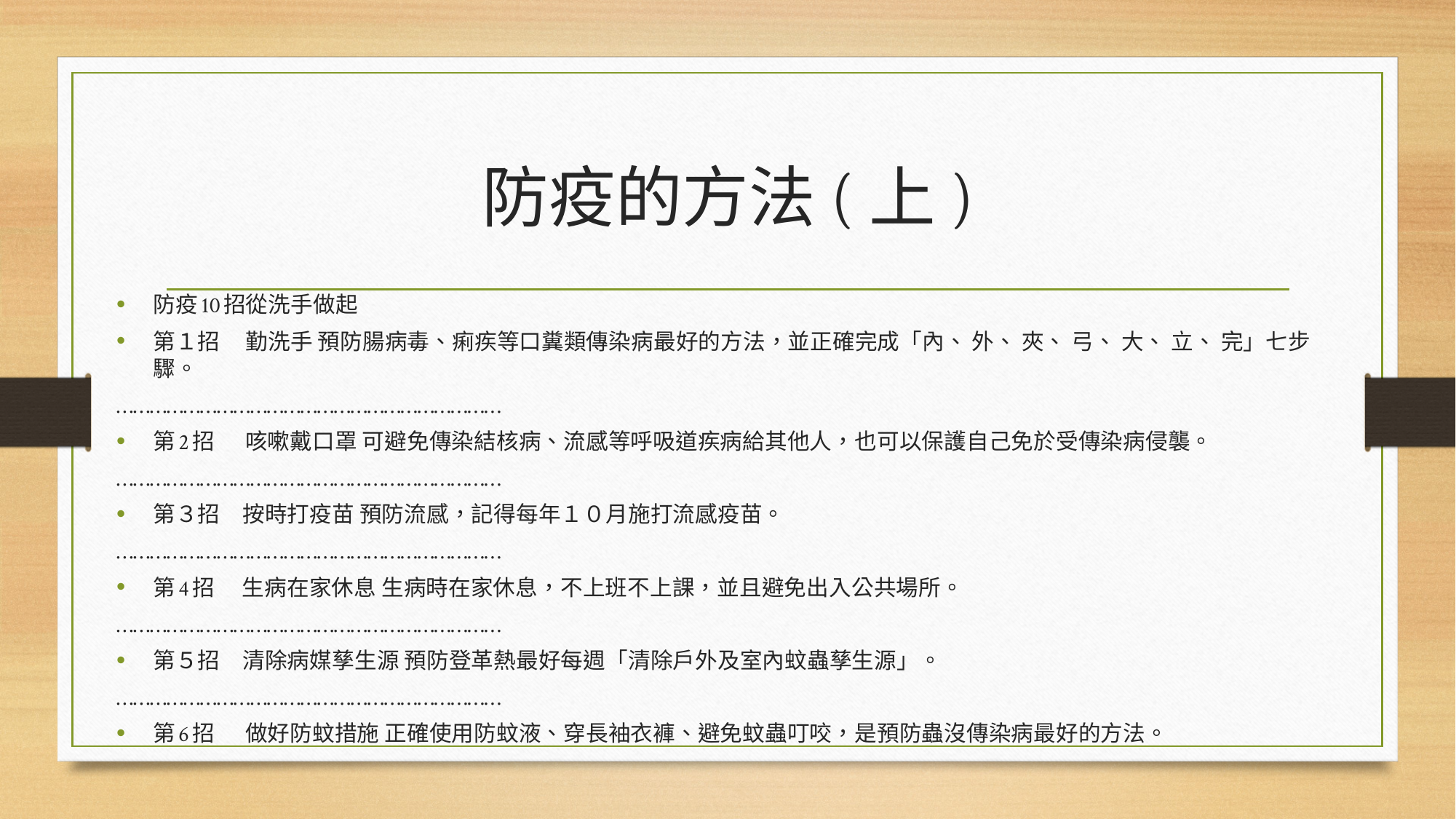

# 防疫的方法(上)
防疫10招從洗手做起
第１招     勤洗手 預防腸病毒、痢疾等口糞類傳染病最好的方法，並正確完成「內、 外、 夾、 弓、 大、 立、 完」七步驟。
……………………………………………………………
第2招      咳嗽戴口罩 可避免傳染結核病、流感等呼吸道疾病給其他人，也可以保護自己免於受傳染病侵襲。
……………………………………………………………
第３招　按時打疫苗 預防流感，記得每年１０月施打流感疫苗。
……………………………………………………………
第4招　 生病在家休息 生病時在家休息，不上班不上課，並且避免出入公共場所。
……………………………………………………………
第５招　清除病媒孳生源 預防登革熱最好每週「清除戶外及室內蚊蟲孳生源」。
……………………………………………………………
第6招      做好防蚊措施 正確使用防蚊液、穿長袖衣褲、避免蚊蟲叮咬，是預防蟲沒傳染病最好的方法。